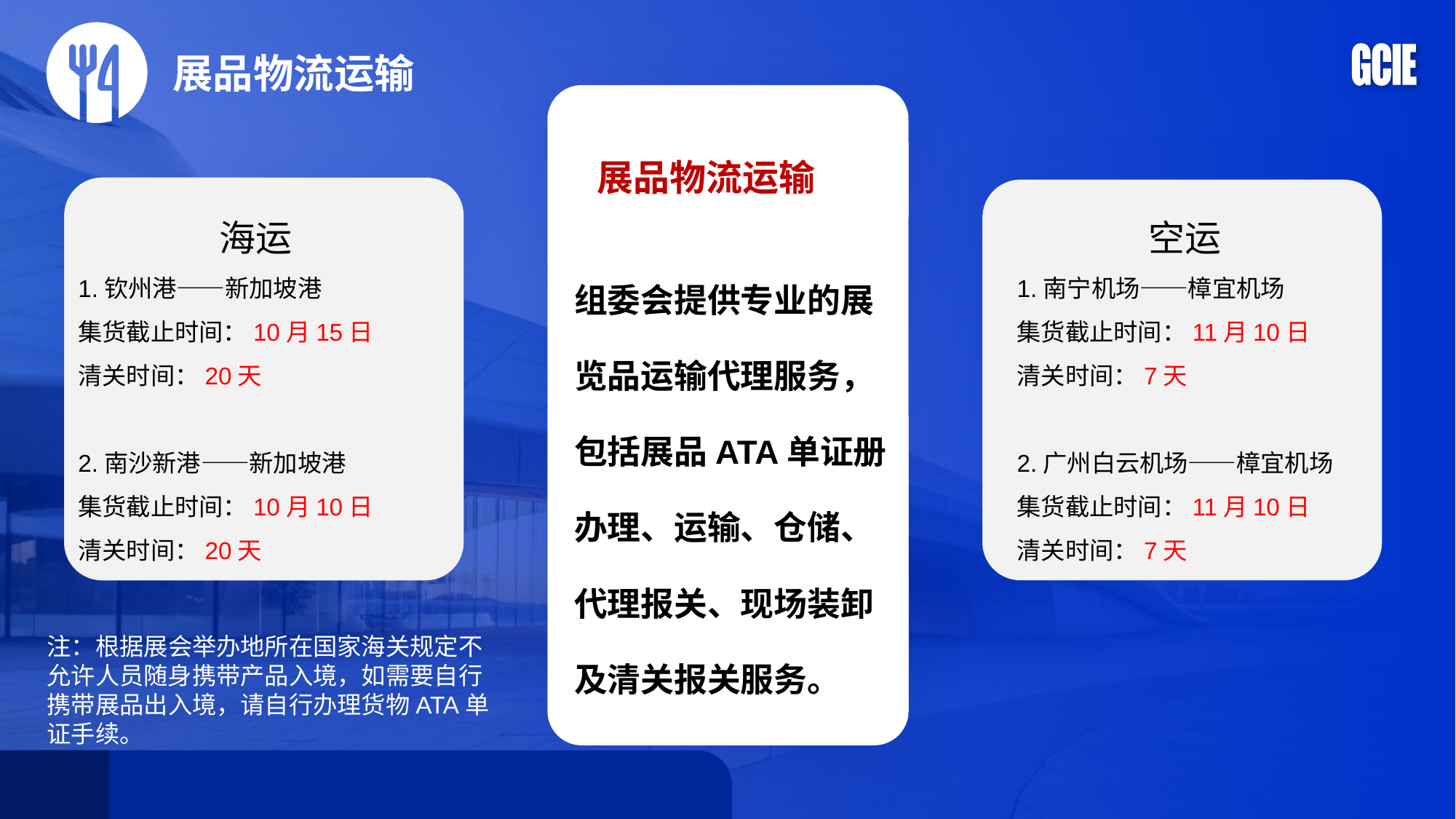

展品物流运输

展品物流运输

海运
1.钦州港——新加坡港
集货截止时间：10月15日
清关时间：20天

2.南沙新港——新加坡港
集货截止时间：10月10日
清关时间：20天

空运
1.南宁机场——樟宜机场
集货截止时间：11月10日
清关时间：7天

2.广州白云机场——樟宜机场
集货截止时间：11月10日
清关时间：7天

组委会提供专业的展览品运输代理服务，包括展品ATA单证册办理、运输、仓储、代理报关、现场装卸及清关报关服务。
注：根据展会举办地所在国家海关规定不允许人员随身携带产品入境，如需要自行携带展品出入境，请自行办理货物ATA单证手续。